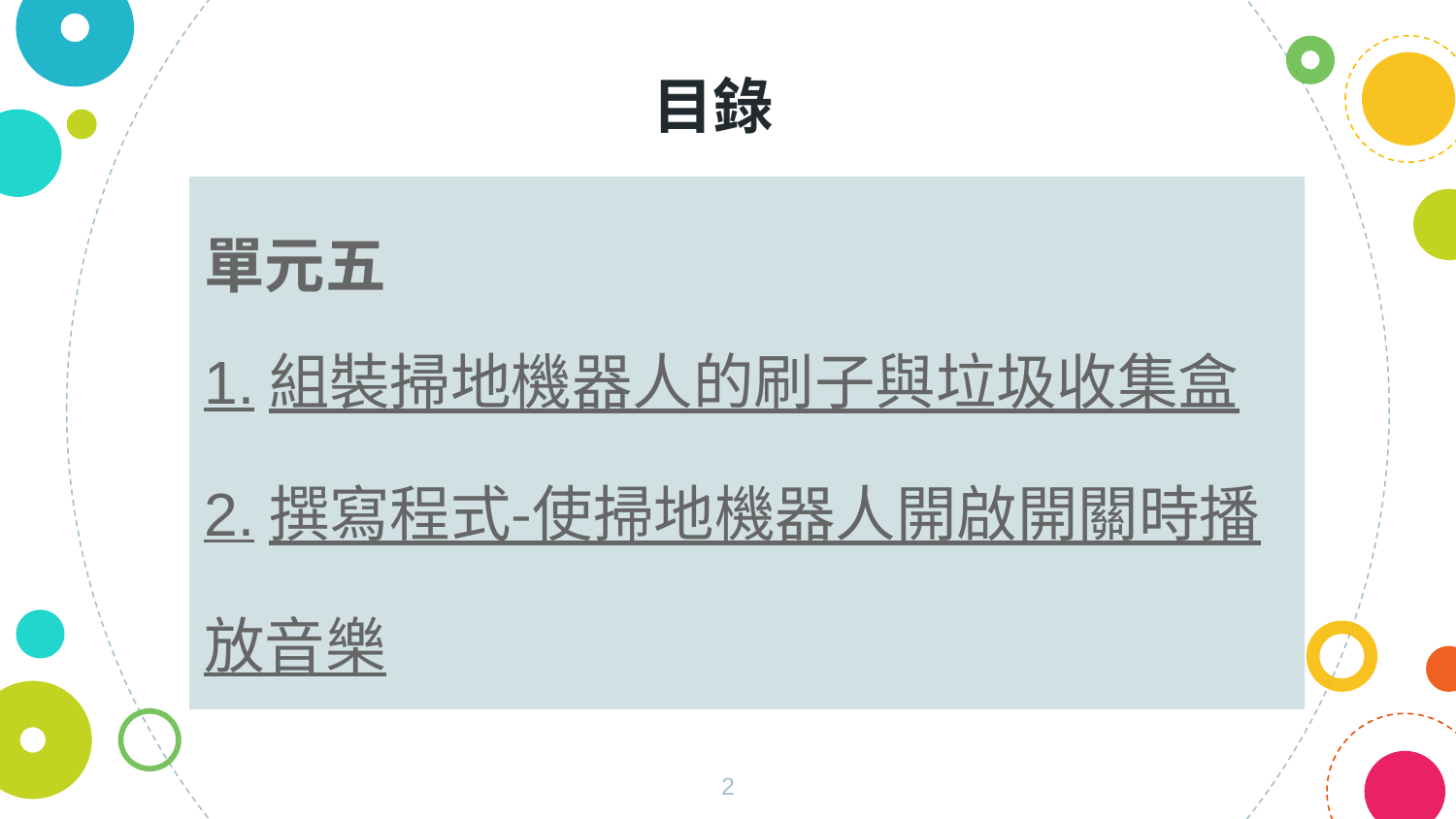

目錄
單元五
1.組裝掃地機器人的刷子與垃圾收集盒
2.撰寫程式-使掃地機器人開啟開關時播
放音樂
2